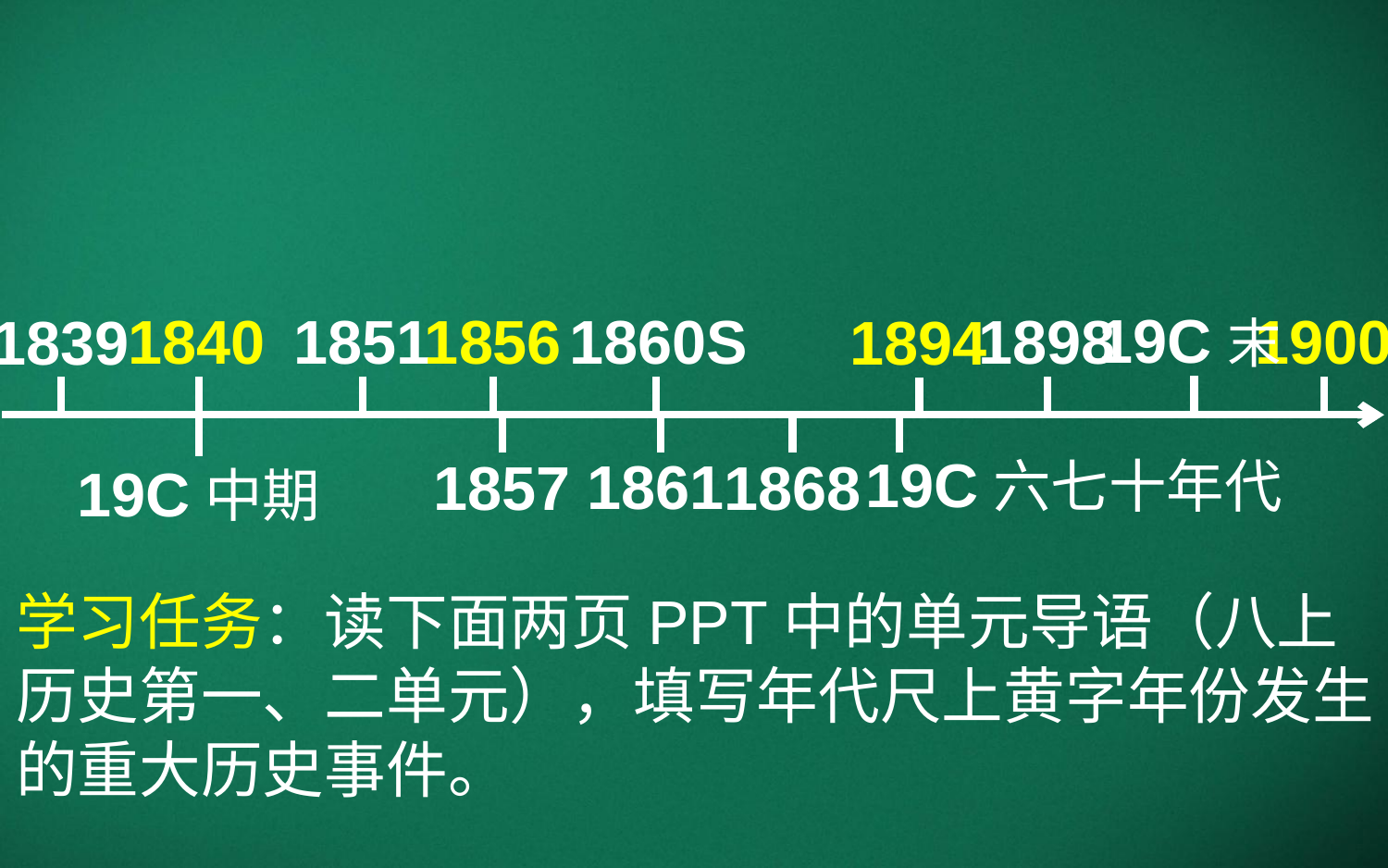

19C末
1840
1851
1856
1860S
1898
1900
1839
1894
1857
1861
1868
19C六七十年代
19C中期
学习任务：读下面两页PPT中的单元导语（八上历史第一、二单元），填写年代尺上黄字年份发生的重大历史事件。